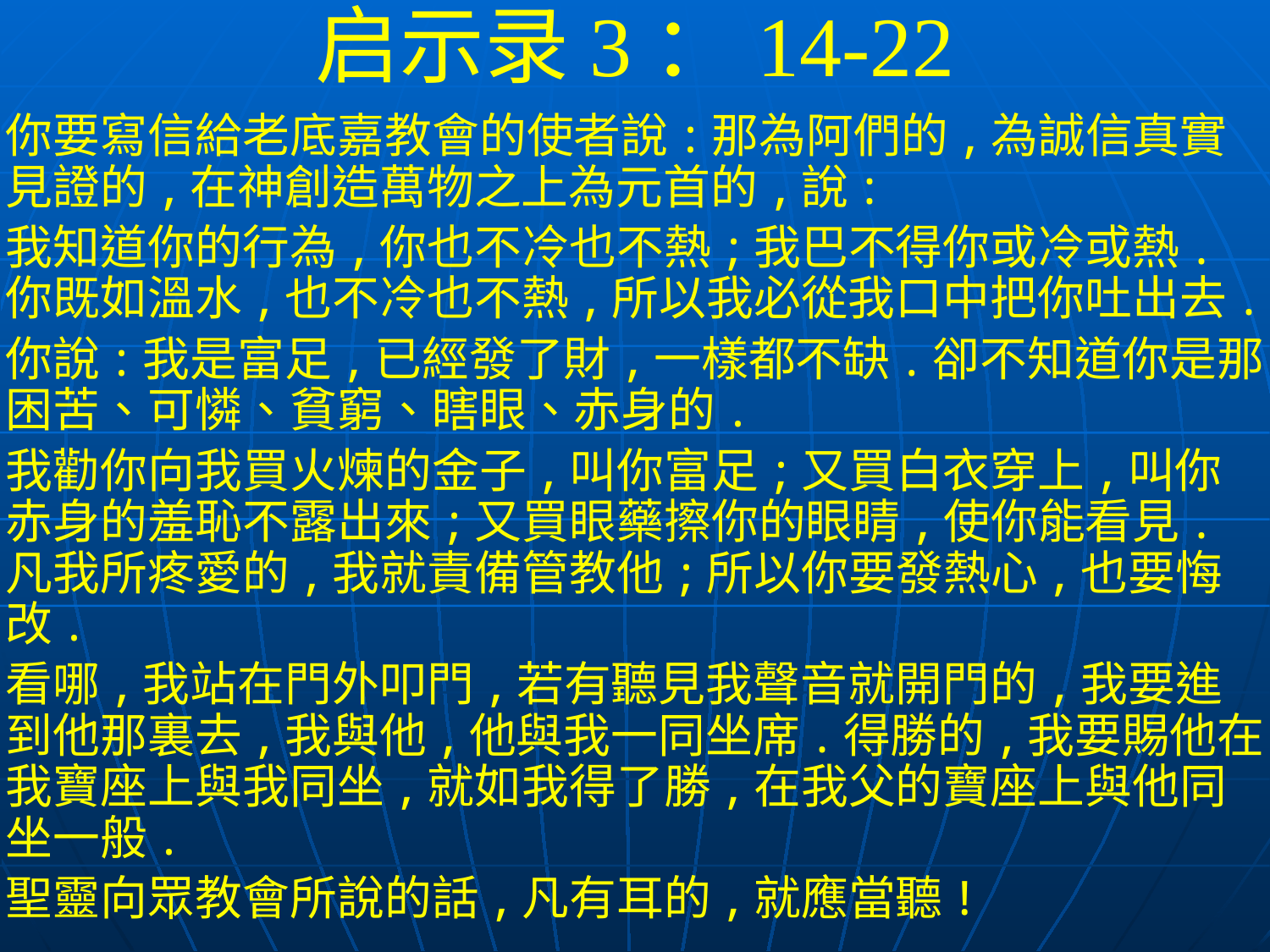

启示录3：14-22
你要寫信給老底嘉教會的使者說:那為阿們的,為誠信真實見證的,在神創造萬物之上為元首的,說:
我知道你的行為,你也不冷也不熱;我巴不得你或冷或熱.你既如溫水,也不冷也不熱,所以我必從我口中把你吐出去.
你說:我是富足,已經發了財,一樣都不缺.卻不知道你是那困苦、可憐、貧窮、瞎眼、赤身的.
我勸你向我買火煉的金子,叫你富足;又買白衣穿上,叫你赤身的羞恥不露出來;又買眼藥擦你的眼睛,使你能看見.凡我所疼愛的,我就責備管教他;所以你要發熱心,也要悔改.
看哪,我站在門外叩門,若有聽見我聲音就開門的,我要進到他那裏去,我與他,他與我一同坐席.得勝的,我要賜他在我寶座上與我同坐,就如我得了勝,在我父的寶座上與他同坐一般.
聖靈向眾教會所說的話,凡有耳的,就應當聽!